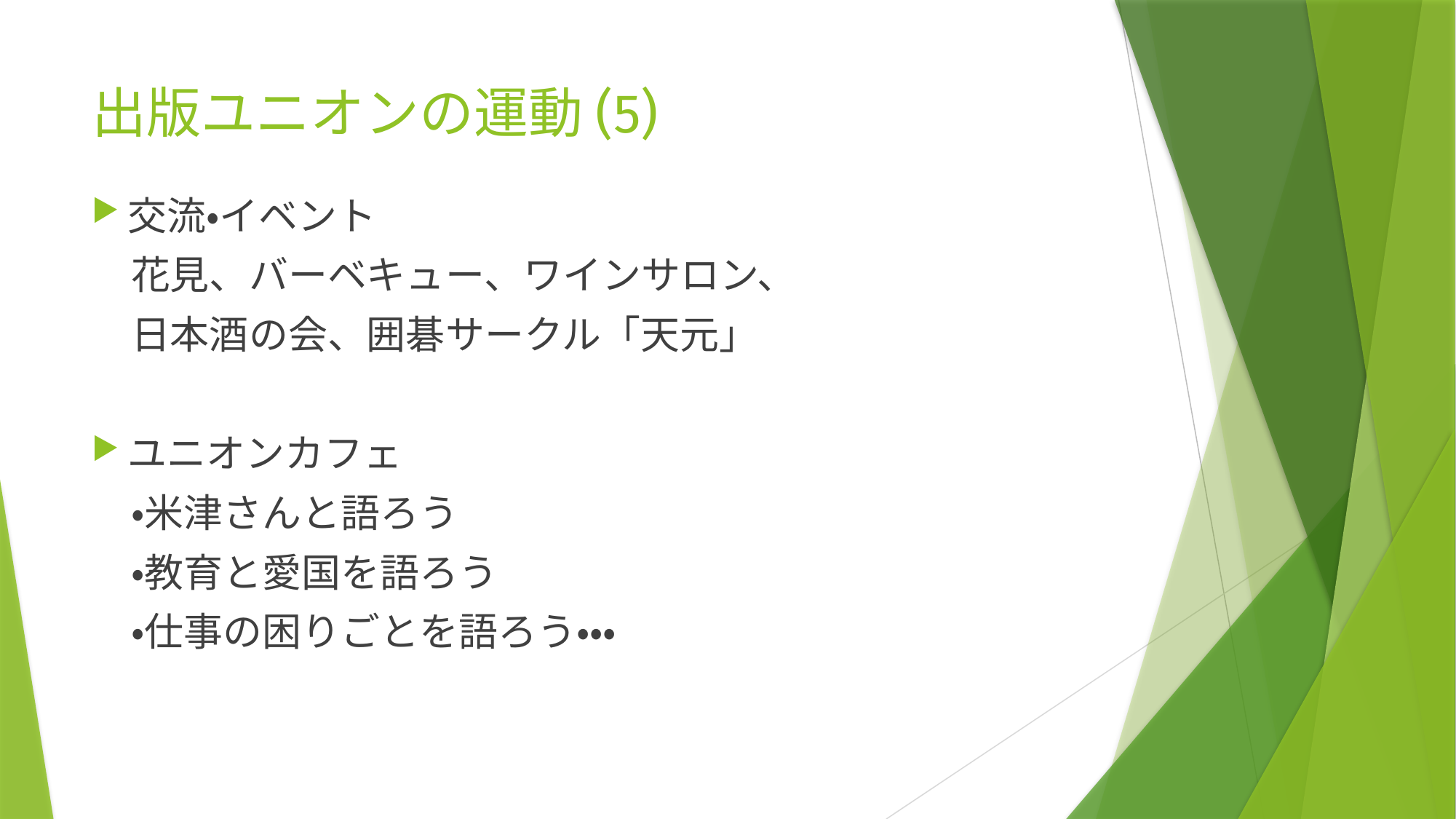

# 出版ユニオンの運動(5)
交流・イベント
　花見、バーベキュー、ワインサロン、
　日本酒の会、囲碁サークル「天元」

ユニオンカフェ
　・米津さんと語ろう
　・教育と愛国を語ろう
　・仕事の困りごとを語ろう・・・